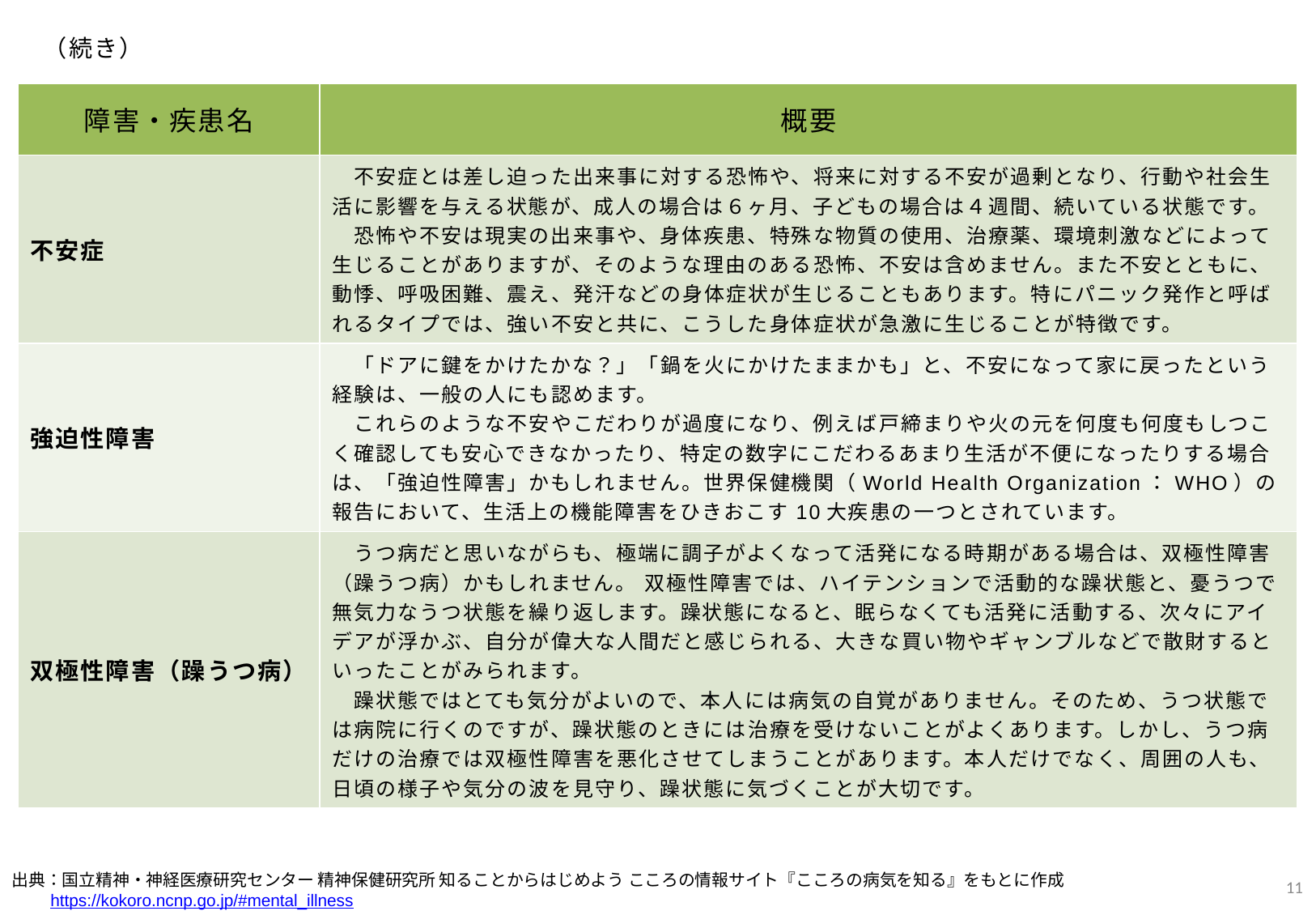

（続き）
| 障害・疾患名 | 概要 |
| --- | --- |
| 不安症 | 不安症とは差し迫った出来事に対する恐怖や、将来に対する不安が過剰となり、行動や社会生活に影響を与える状態が、成人の場合は６ヶ月、子どもの場合は４週間、続いている状態です。 　恐怖や不安は現実の出来事や、身体疾患、特殊な物質の使用、治療薬、環境刺激などによって生じることがありますが、そのような理由のある恐怖、不安は含めません。また不安とともに、動悸、呼吸困難、震え、発汗などの身体症状が生じることもあります。特にパニック発作と呼ばれるタイプでは、強い不安と共に、こうした身体症状が急激に生じることが特徴です。 |
| 強迫性障害 | 「ドアに鍵をかけたかな？」「鍋を火にかけたままかも」と、不安になって家に戻ったという経験は、一般の人にも認めます。 　これらのような不安やこだわりが過度になり、例えば戸締まりや火の元を何度も何度もしつこく確認しても安心できなかったり、特定の数字にこだわるあまり生活が不便になったりする場合は、「強迫性障害」かもしれません。世界保健機関（World Health Organization：WHO）の報告において、生活上の機能障害をひきおこす10大疾患の一つとされています。 |
| 双極性障害（躁うつ病） | うつ病だと思いながらも、極端に調子がよくなって活発になる時期がある場合は、双極性障害（躁うつ病）かもしれません。 双極性障害では、ハイテンションで活動的な躁状態と、憂うつで無気力なうつ状態を繰り返します。躁状態になると、眠らなくても活発に活動する、次々にアイデアが浮かぶ、自分が偉大な人間だと感じられる、大きな買い物やギャンブルなどで散財するといったことがみられます。 　躁状態ではとても気分がよいので、本人には病気の自覚がありません。そのため、うつ状態では病院に行くのですが、躁状態のときには治療を受けないことがよくあります。しかし、うつ病だけの治療では双極性障害を悪化させてしまうことがあります。本人だけでなく、周囲の人も、日頃の様子や気分の波を見守り、躁状態に気づくことが大切です。 |
11
出典：国立精神・神経医療研究センター 精神保健研究所 知ることからはじめよう こころの情報サイト『こころの病気を知る』をもとに作成
         https://kokoro.ncnp.go.jp/#mental_illness